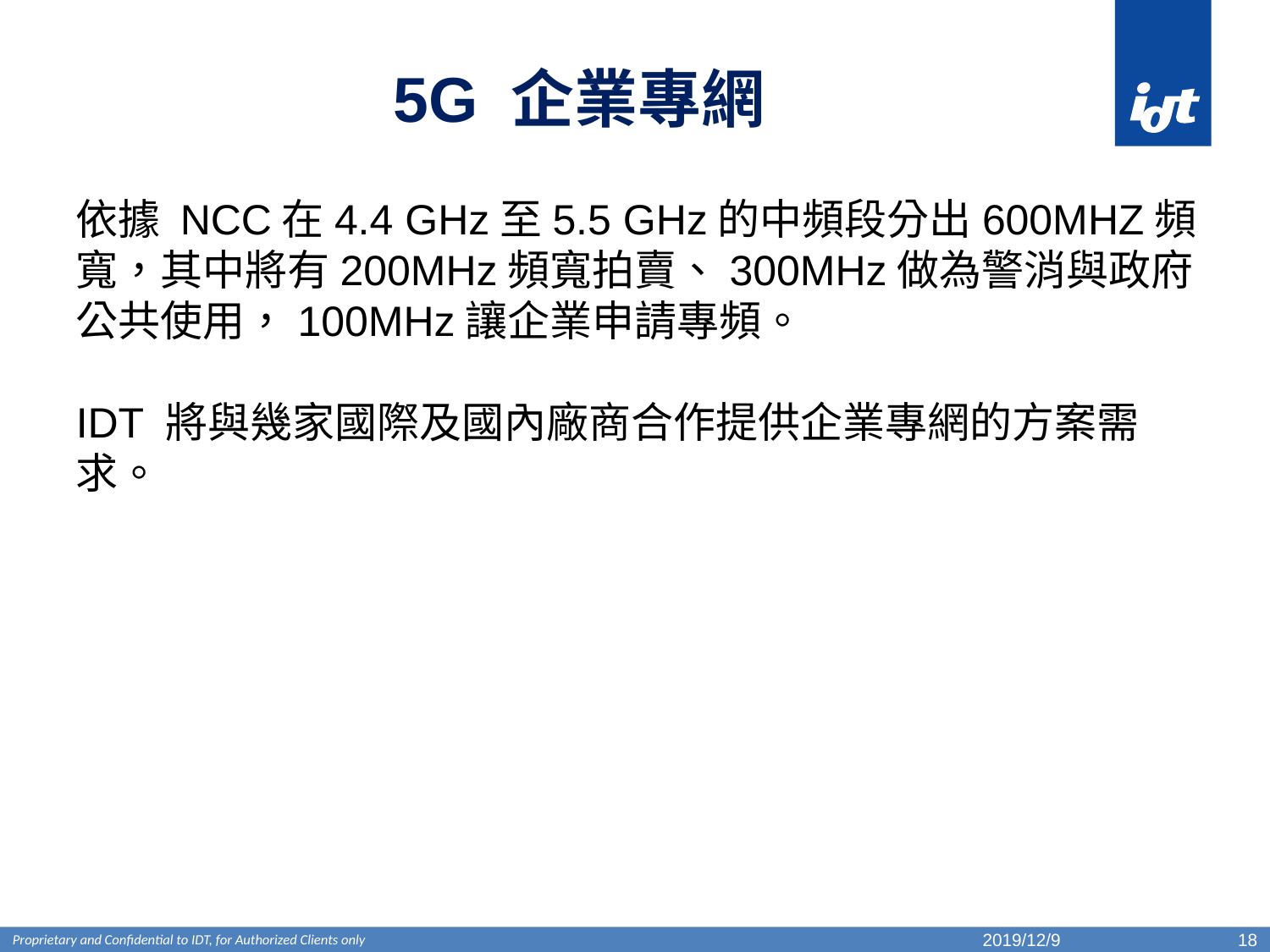

# 5G 企業專網
依據 NCC在4.4 GHz至5.5 GHz的中頻段分出600MHZ頻寬，其中將有200MHz頻寬拍賣、300MHz做為警消與政府公共使用，100MHz讓企業申請專頻。

IDT 將與幾家國際及國內廠商合作提供企業專網的方案需求。

2019/12/9
18